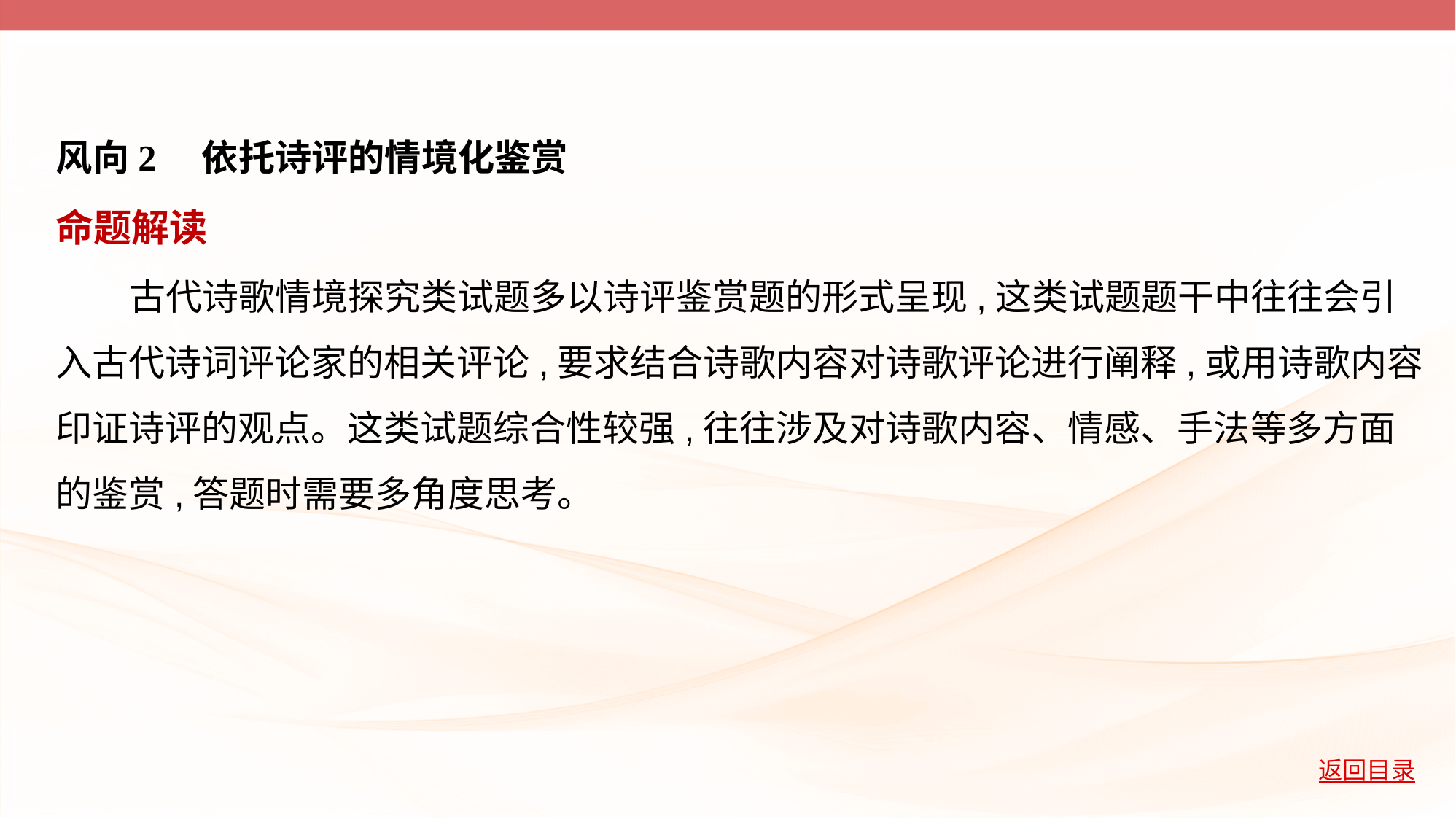

风向2　依托诗评的情境化鉴赏
命题解读
　　古代诗歌情境探究类试题多以诗评鉴赏题的形式呈现,这类试题题干中往往会引
入古代诗词评论家的相关评论,要求结合诗歌内容对诗歌评论进行阐释,或用诗歌内容
印证诗评的观点。这类试题综合性较强,往往涉及对诗歌内容、情感、手法等多方面
的鉴赏,答题时需要多角度思考。